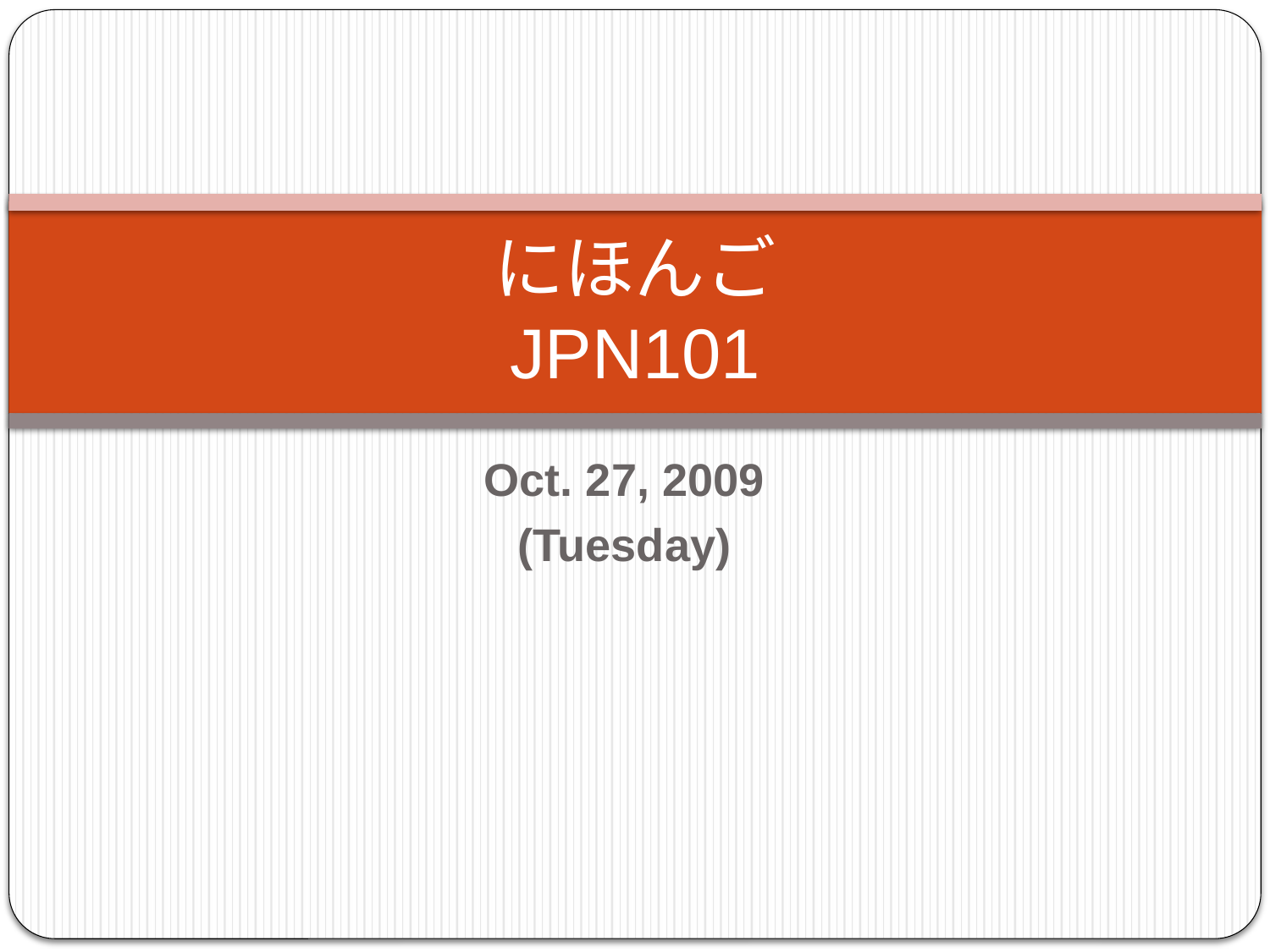

# にほんご JPN101
Oct. 27, 2009
(Tuesday)